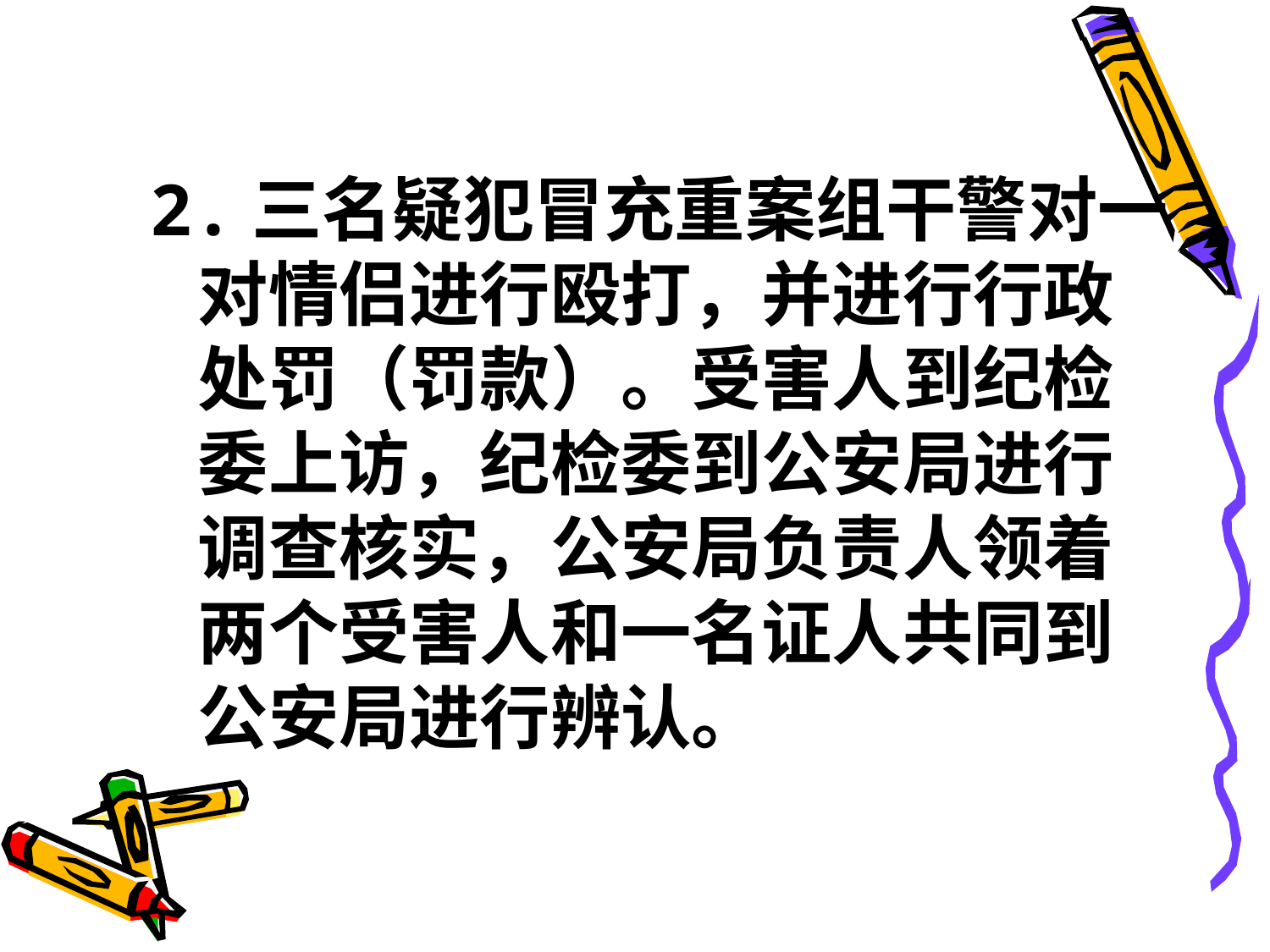

2.三名疑犯冒充重案组干警对一对情侣进行殴打，并进行行政处罚（罚款）。受害人到纪检委上访，纪检委到公安局进行调查核实，公安局负责人领着两个受害人和一名证人共同到公安局进行辨认。